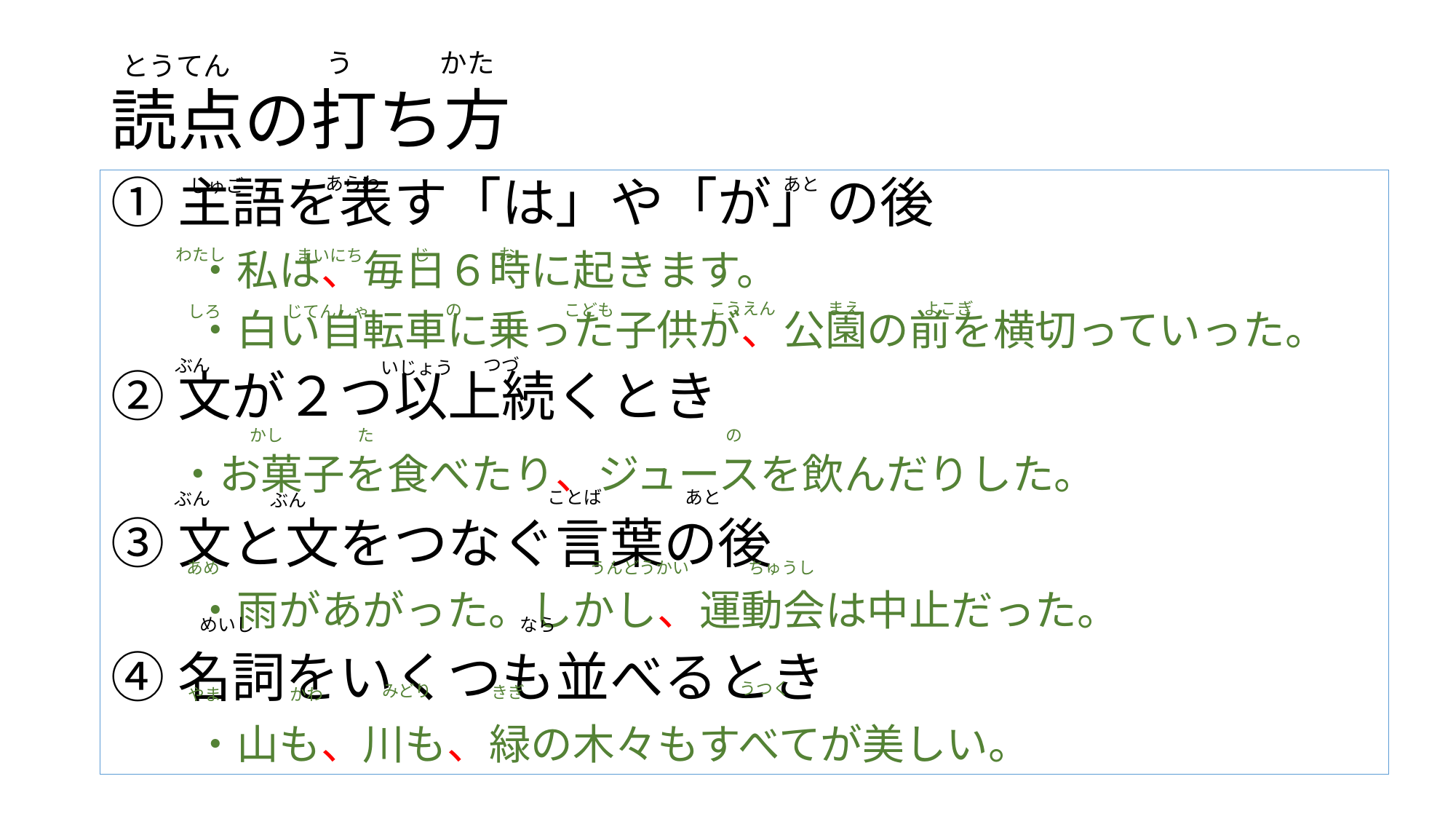

う
かた
# 読点の打ち方
とうてん
あらわ
あと
しゅご
①主語を表す「は」や「が」の後
　　・私は、毎日６時に起きます。
　　・白い自転車に乗った子供が、公園の前を横切っていった。
②文が２つ以上続くとき
　 ・お菓子を食べたり、ジュースを飲んだりした。
③文と文をつなぐ言葉の後
　　・雨があがった。しかし、運動会は中止だった。
④名詞をいくつも並べるとき
　　・山も、川も、緑の木々もすべてが美しい。
わたし
じ
お
まいにち
こうえん
まえ
よこぎ
の
こども
しろ
じてんしゃ
つづ
ぶん
いじょう
の
かし
た
ことば
あと
ぶん
ぶん
あめ
うんどうかい
ちゅうし
めいし
なら
うつく
みどり
きぎ
やま
かわ